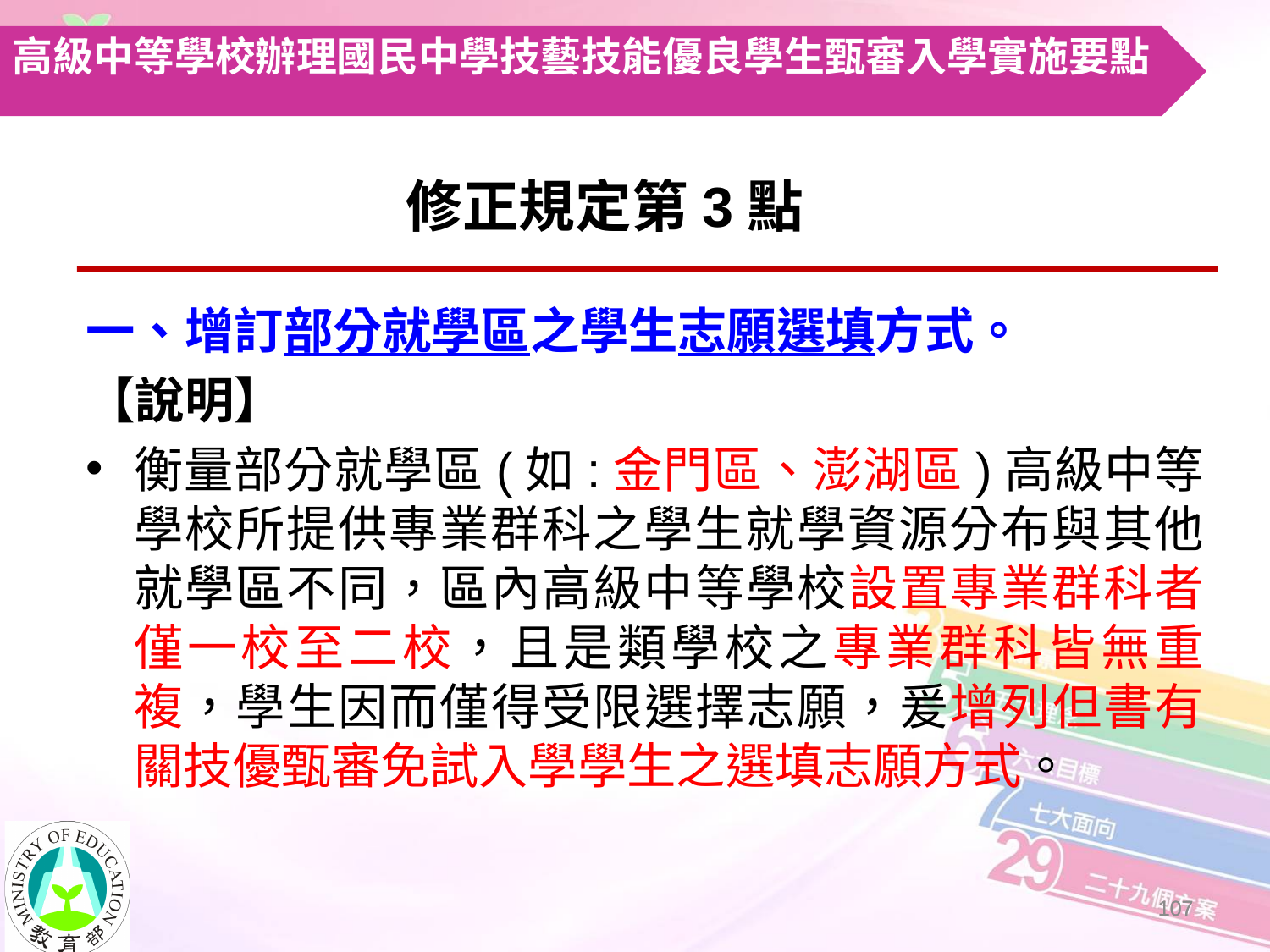

高級中等學校辦理國民中學技藝技能優良學生甄審入學實施要點

修正規定第3點

一、增訂部分就學區之學生志願選填方式。
【說明】
衡量部分就學區(如:金門區、澎湖區)高級中等學校所提供專業群科之學生就學資源分布與其他就學區不同，區內高級中等學校設置專業群科者僅一校至二校，且是類學校之專業群科皆無重複，學生因而僅得受限選擇志願，爰增列但書有關技優甄審免試入學學生之選填志願方式。
107
107